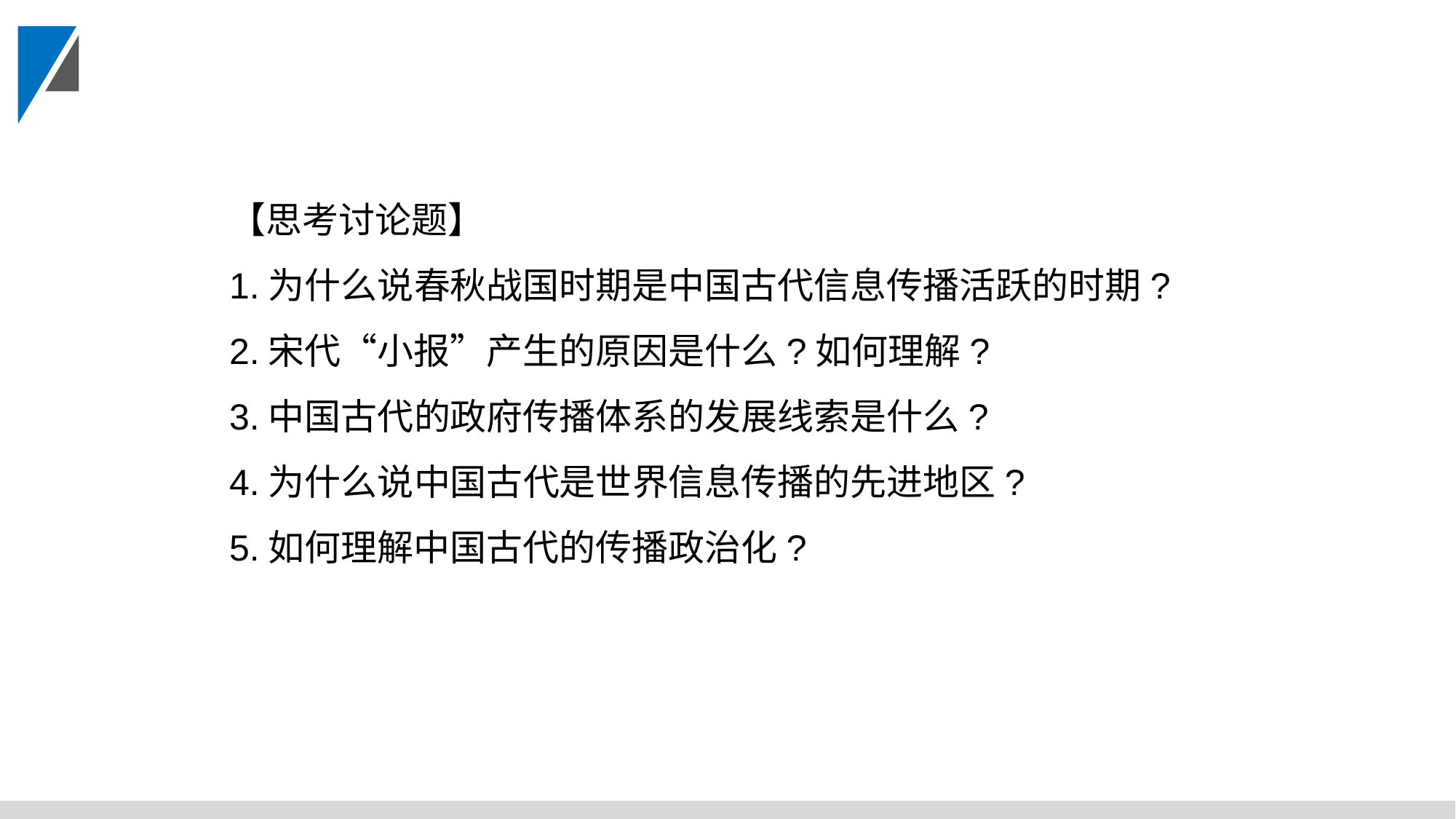

【思考讨论题】
1.为什么说春秋战国时期是中国古代信息传播活跃的时期?
2.宋代“小报”产生的原因是什么?如何理解?
3.中国古代的政府传播体系的发展线索是什么?
4.为什么说中国古代是世界信息传播的先进地区?
5.如何理解中国古代的传播政治化?